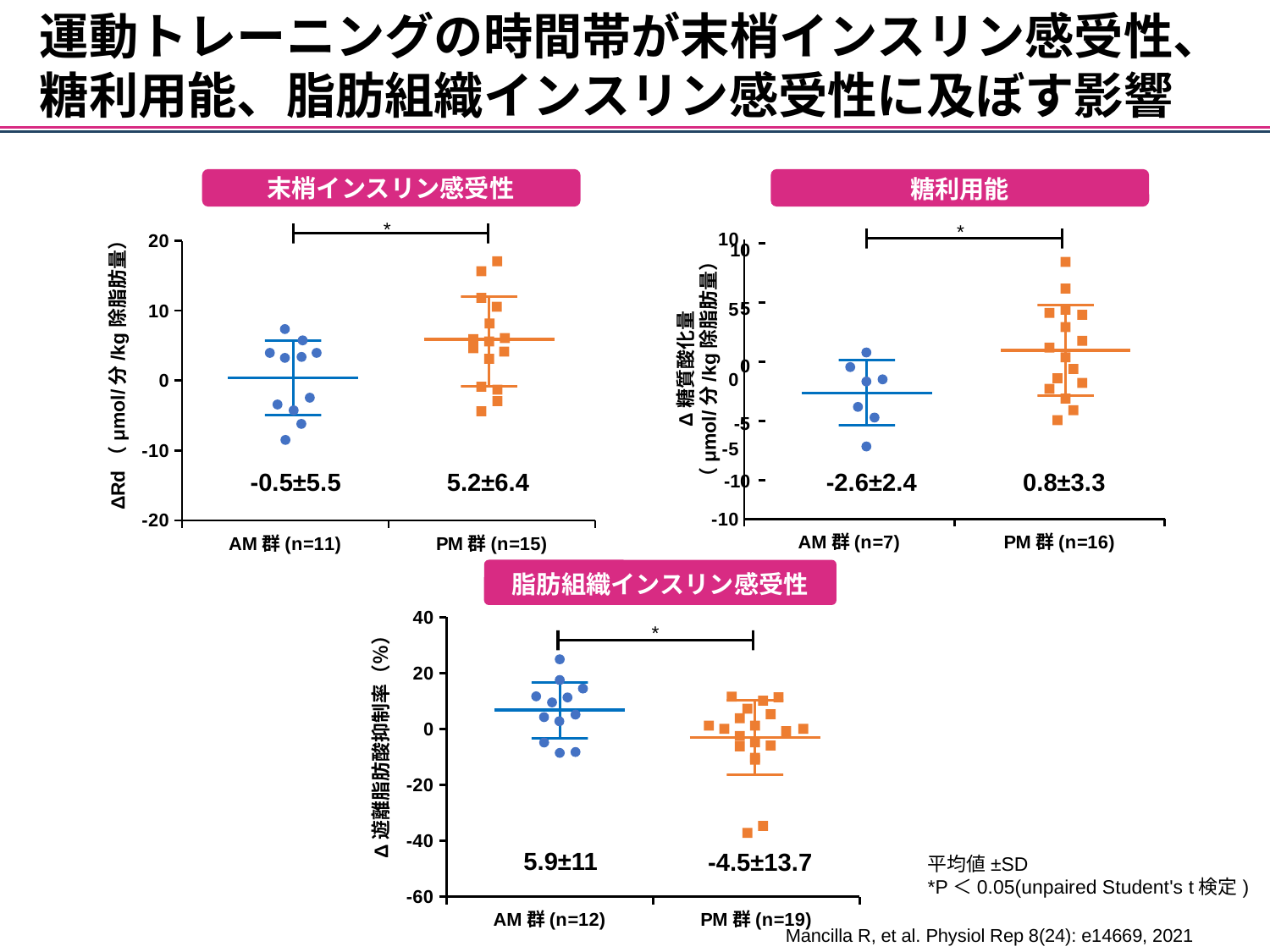

運動トレーニングの時間帯が末梢インスリン感受性、
糖利用能、脂肪組織インスリン感受性に及ぼす影響
末梢インスリン感受性
糖利用能

*

### Chart

| Category | 系列 1 |
|---|---|
| AM群(n=11) | None |
| PM群(n=15) | None |

ΔRd（μmol/分/kg除脂肪量）

*

### Chart

| Category | 系列 1 |
|---|---|
| AM群(n=7) | None |
| PM群(n=16) | None |

Δ糖質酸化量
（μmol/分/kg除脂肪量）

10

5

0

-5

-10
-0.5±5.5
5.2±6.4
-2.6±2.4
0.8±3.3

脂肪組織インスリン感受性

### Chart

| Category | 系列 1 |
|---|---|
| AM群(n=12) | None |
| PM群(n=19) | None |
*

Δ遊離脂肪酸抑制率（％）

5.9±11
-4.5±13.7
平均値±SD
*P＜0.05(unpaired Student's t検定)
Mancilla R, et al. Physiol Rep 8(24): e14669, 2021